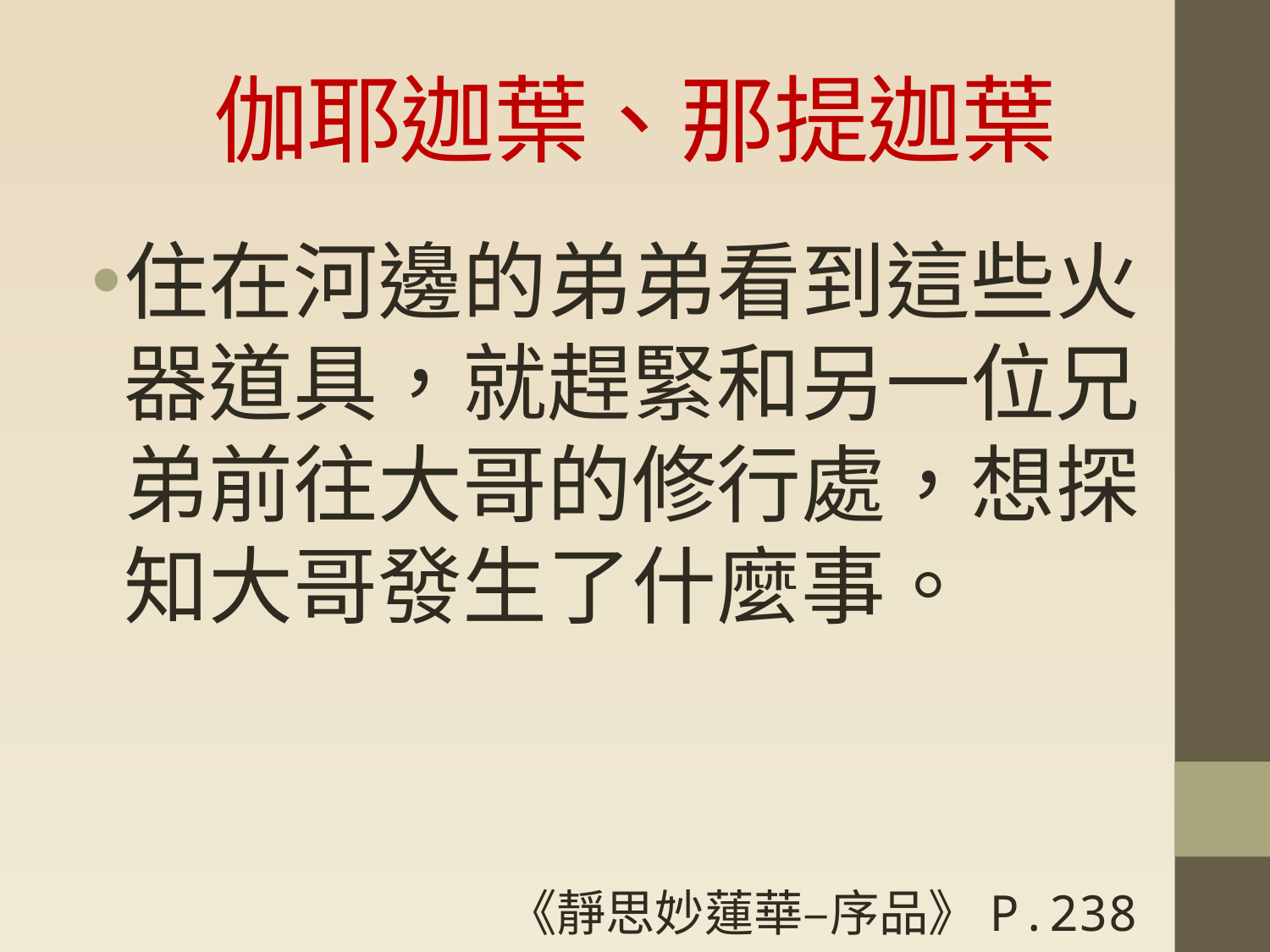

# 伽耶迦葉、那提迦葉
住在河邊的弟弟看到這些火器道具，就趕緊和另一位兄弟前往大哥的修行處，想探知大哥發生了什麼事。
《靜思妙蓮華–序品》P.238